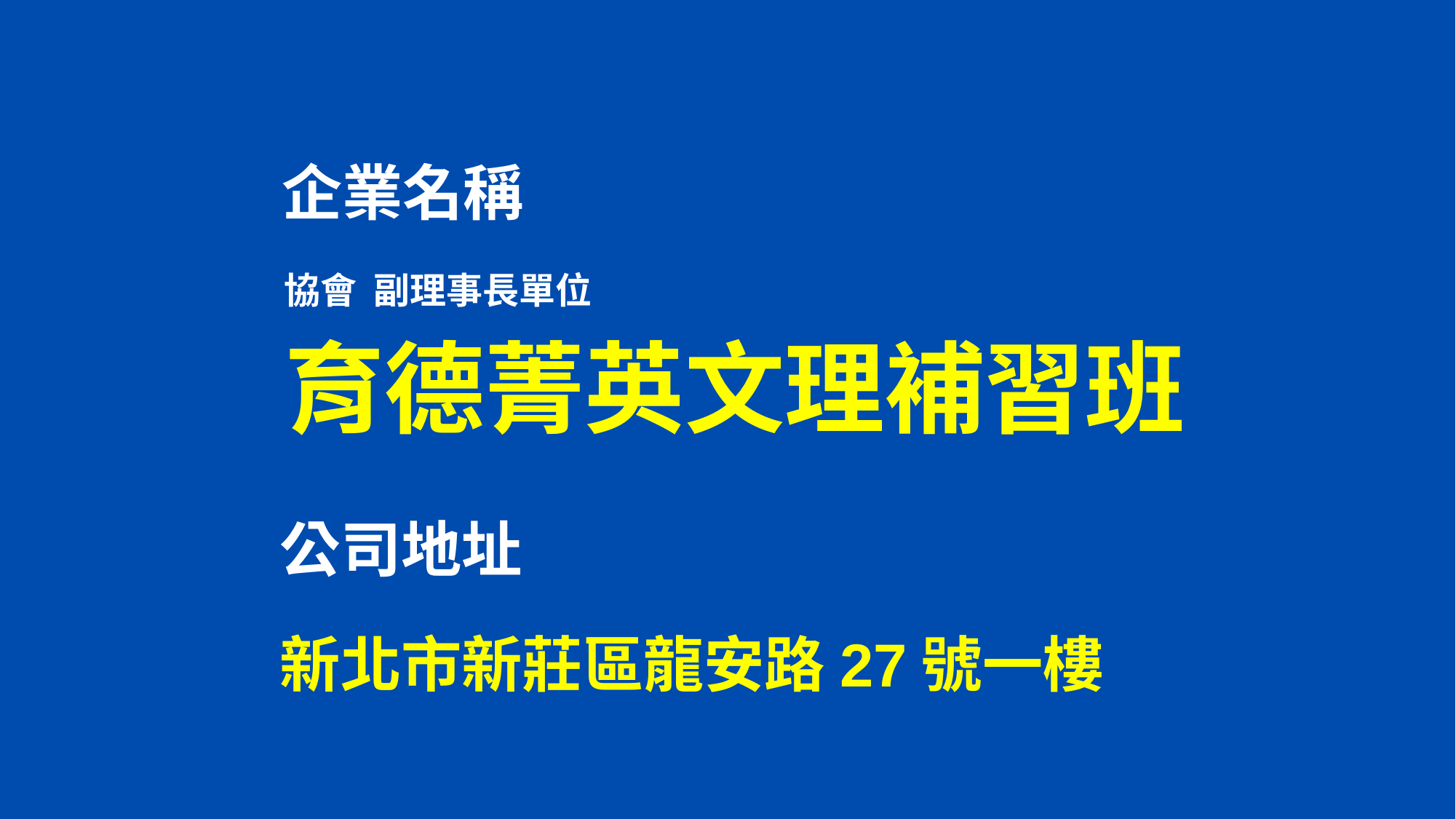

企業名稱
協會  副理事長單位
育德菁英文理補習班
公司地址
新北市新莊區龍安路27號一樓